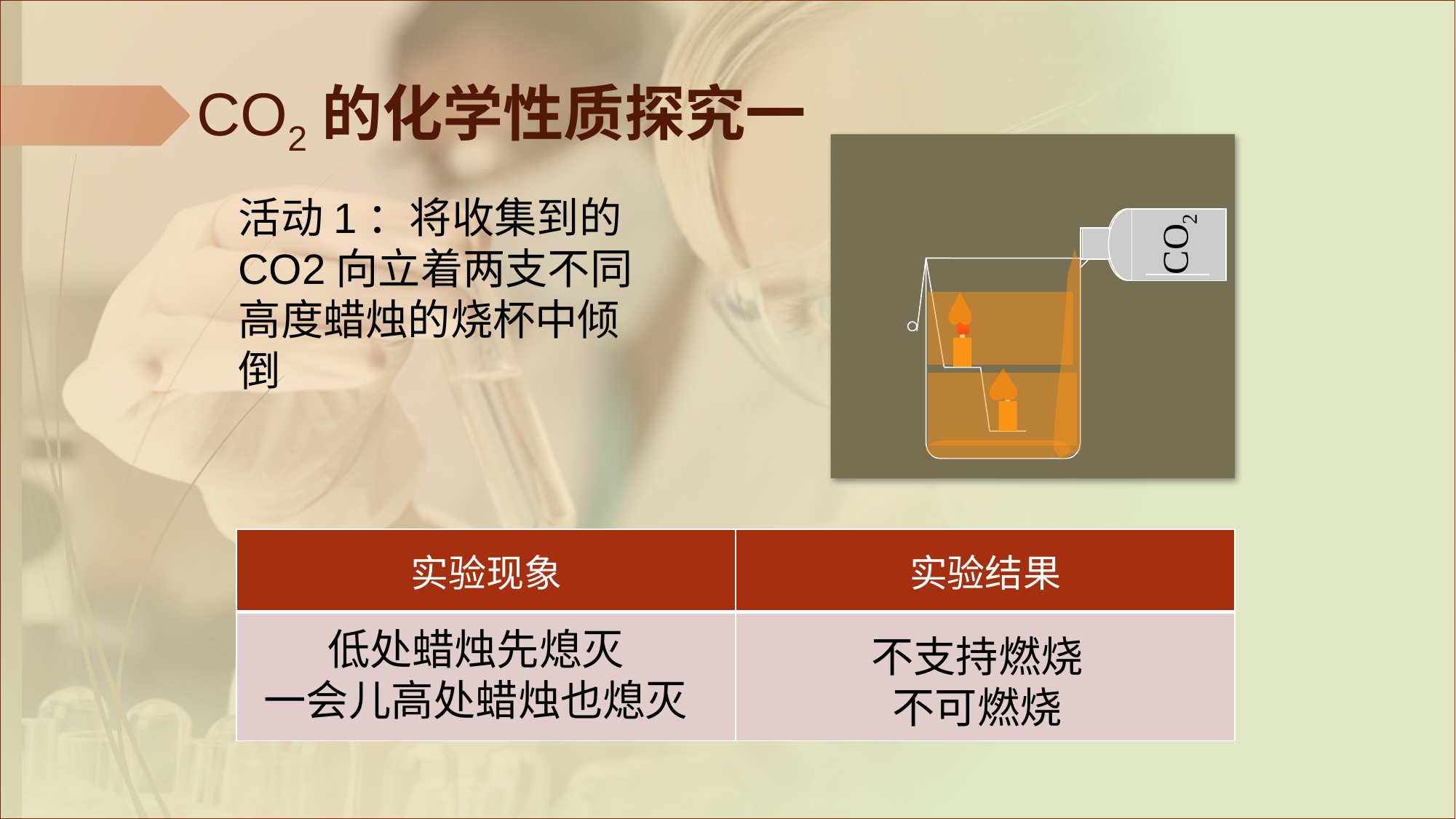

CO2的化学性质探究一

CO2

活动1：将收集到的CO2向立着两支不同高度蜡烛的烧杯中倾倒

CO2

| 实验现象 | 实验结果 |
| --- | --- |
|  |  |
低处蜡烛先熄灭
一会儿高处蜡烛也熄灭
不支持燃烧
不可燃烧